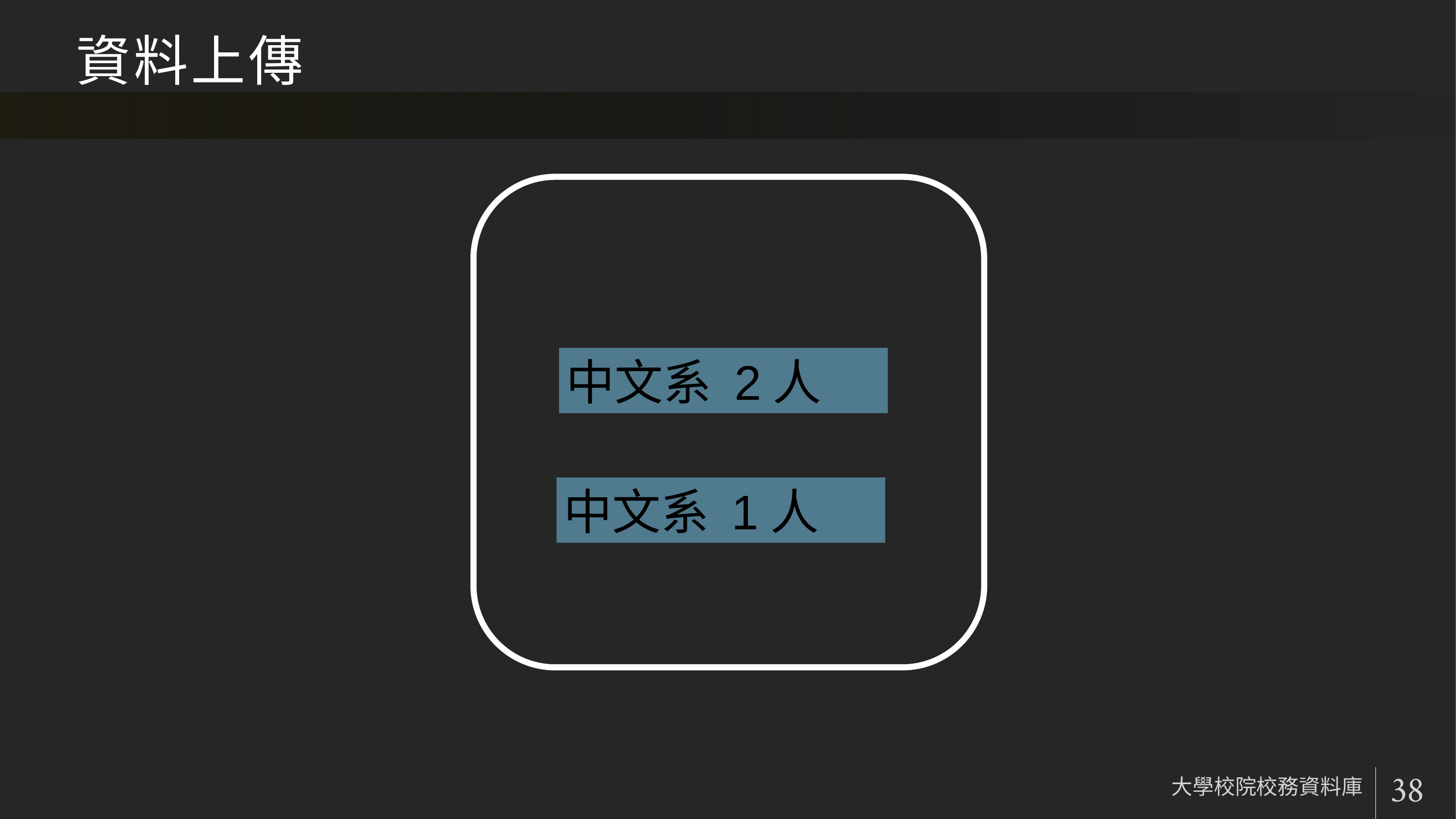

# 資料上傳

中文系 2人
中文系 1人
大學校院校務資料庫
38